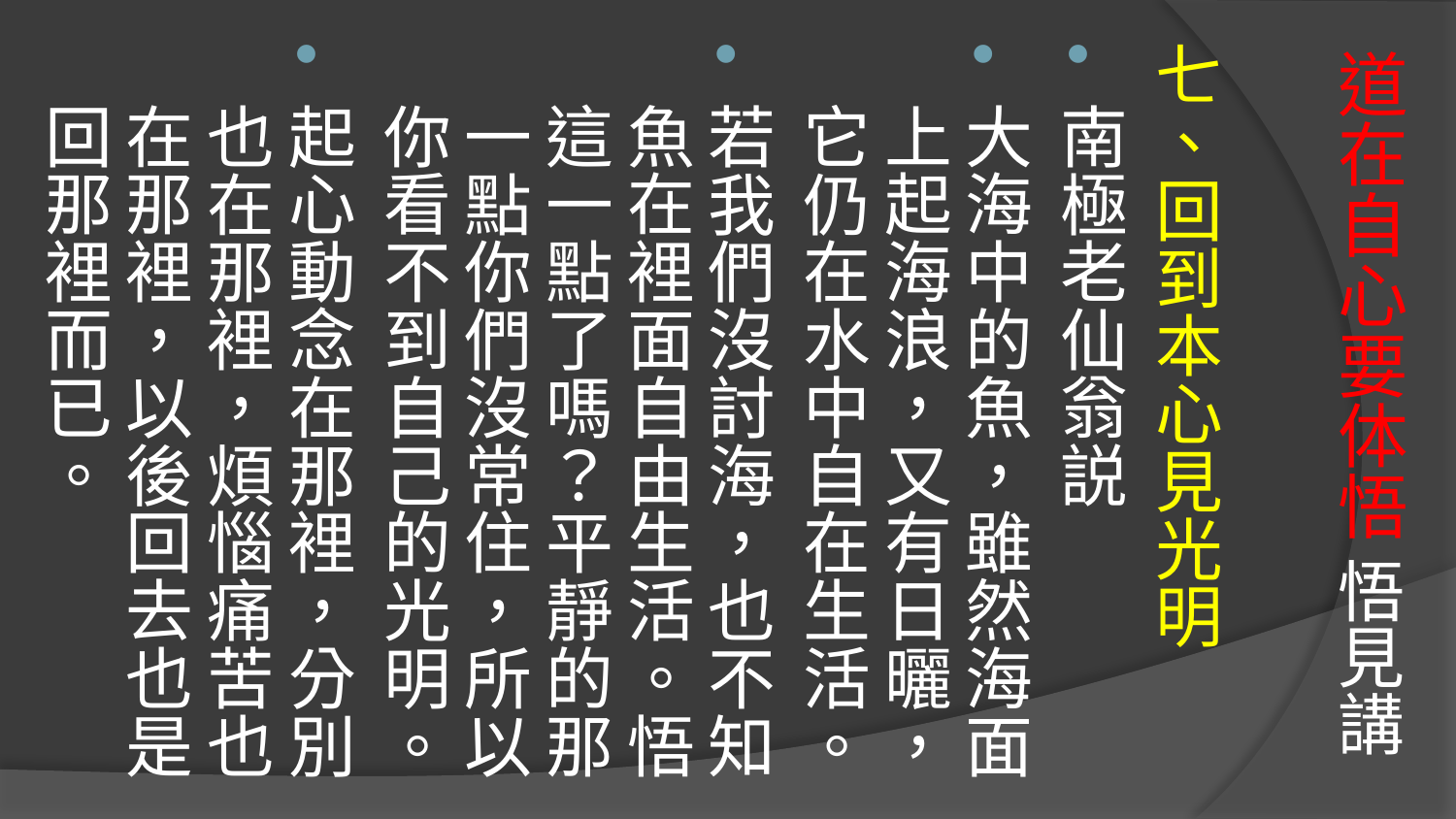

# 道在自心要体悟 悟見講
七、回到本心見光明
南極老仙翁説
大海中的魚，雖然海面上起海浪，又有日曬，它仍在水中自在生活。
若我們沒討海，也不知魚在裡面自由生活。悟這一點了嗎？平靜的那一點你們沒常住，所以你看不到自己的光明。
起心動念在那裡，分別也在那裡，煩惱痛苦也在那裡，以後回去也是回那裡而已。